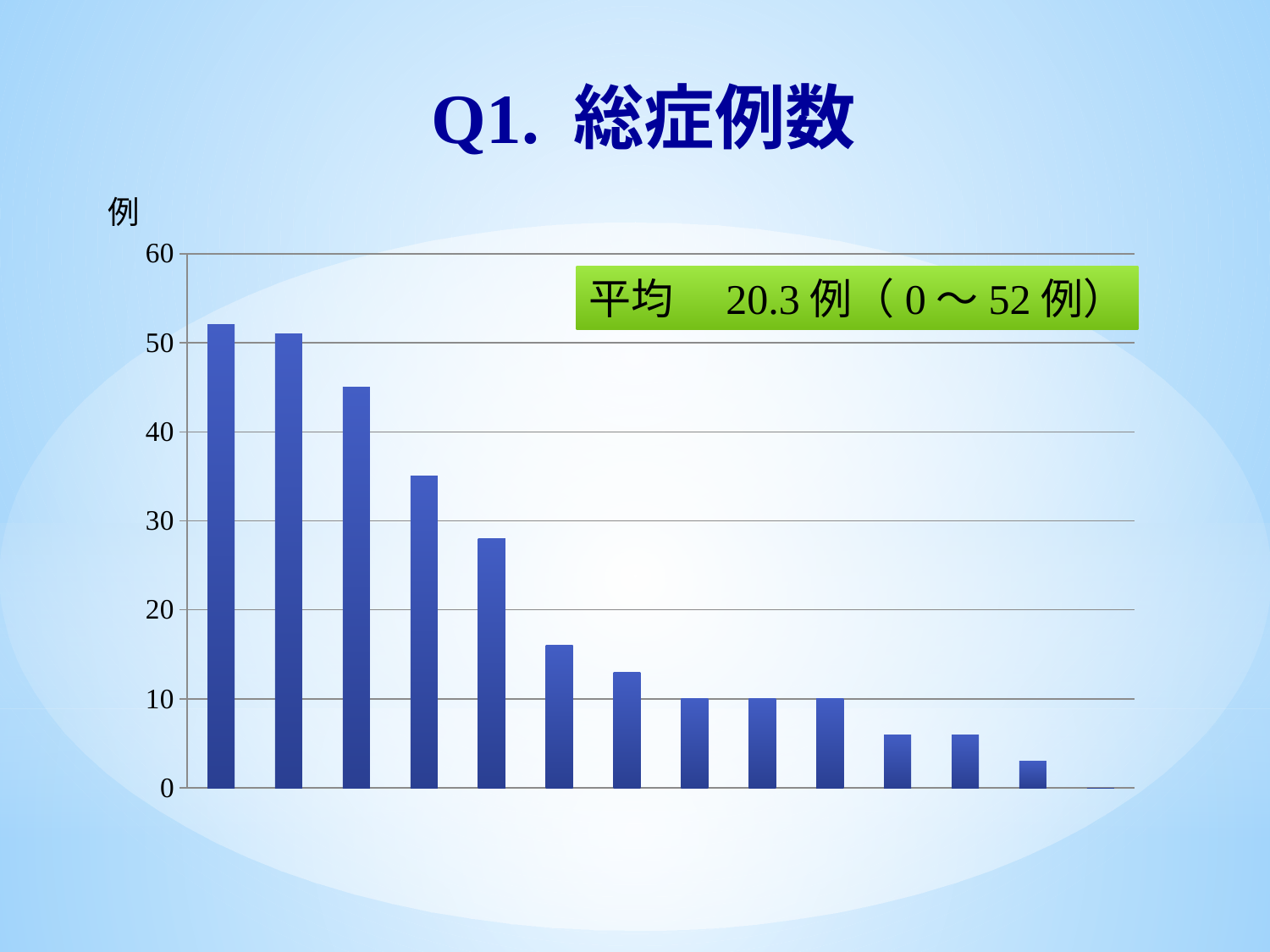

Q1. 総症例数
例

### Chart

| Category |  |
|---|---|
平均　20.3例（0～52例）